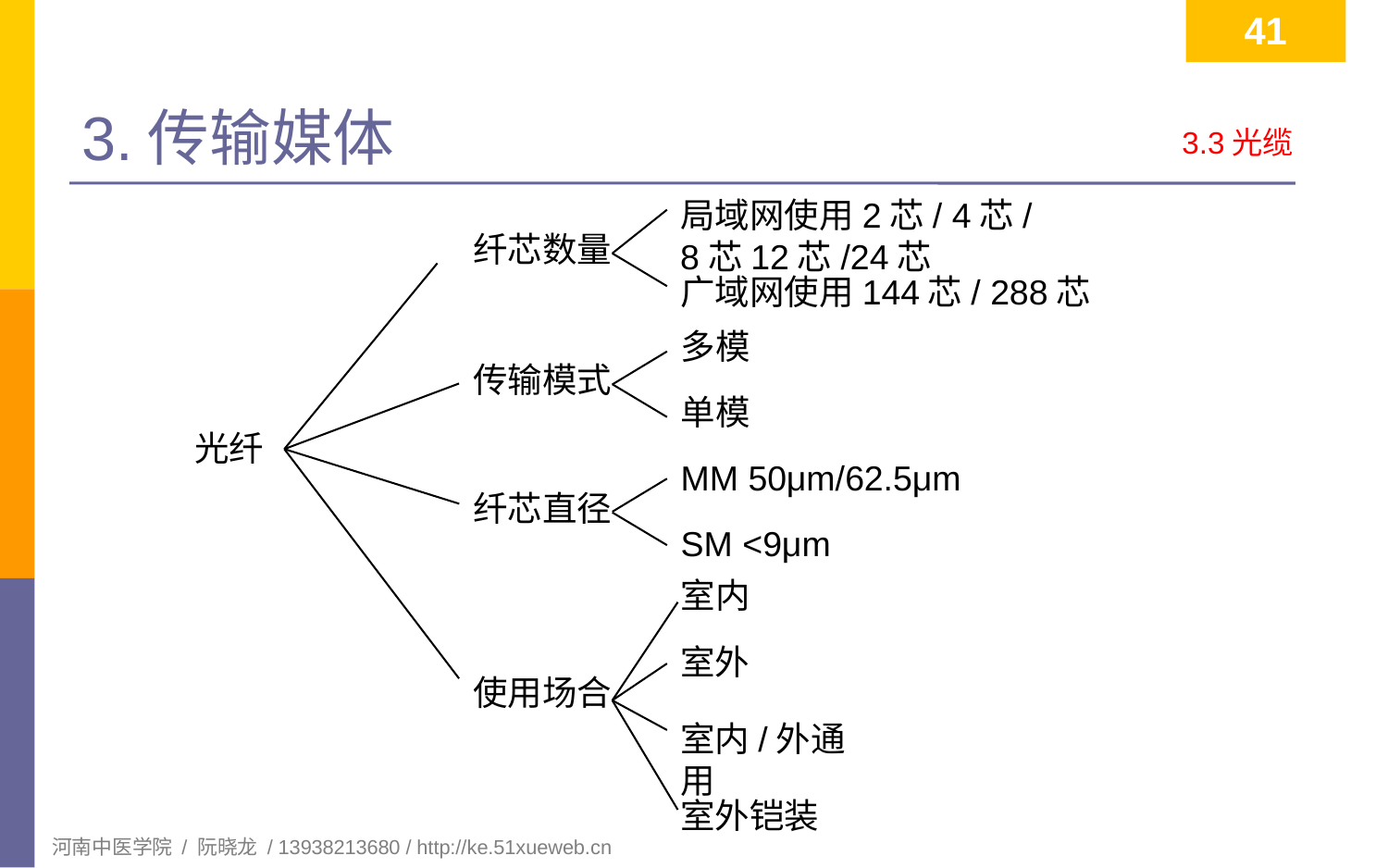

41
# 3.传输媒体
3.3光缆
局域网使用2芯/ 4芯/ 8芯12芯/24芯

纤芯数量

广域网使用144芯/ 288芯
多模
传输模式

单模

光纤

MM 50μm/62.5μm

纤芯直径

SM <9μm
室内

室外

使用场合

室内/外通用
室外铠装